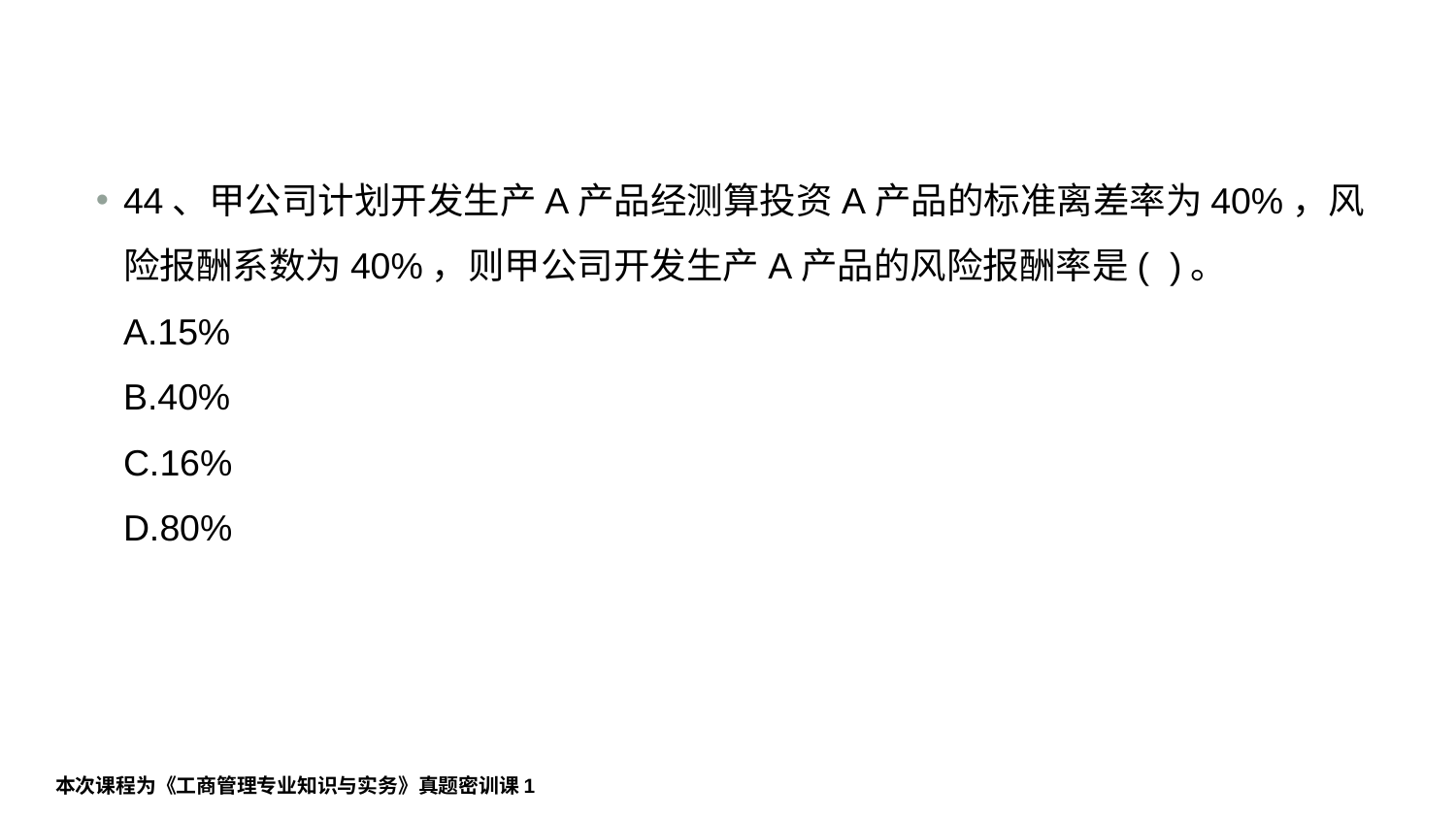

44、甲公司计划开发生产A产品经测算投资A产品的标准离差率为40%，风险报酬系数为40%，则甲公司开发生产A产品的风险报酬率是(  )。
A.15%
B.40%
C.16%
D.80%